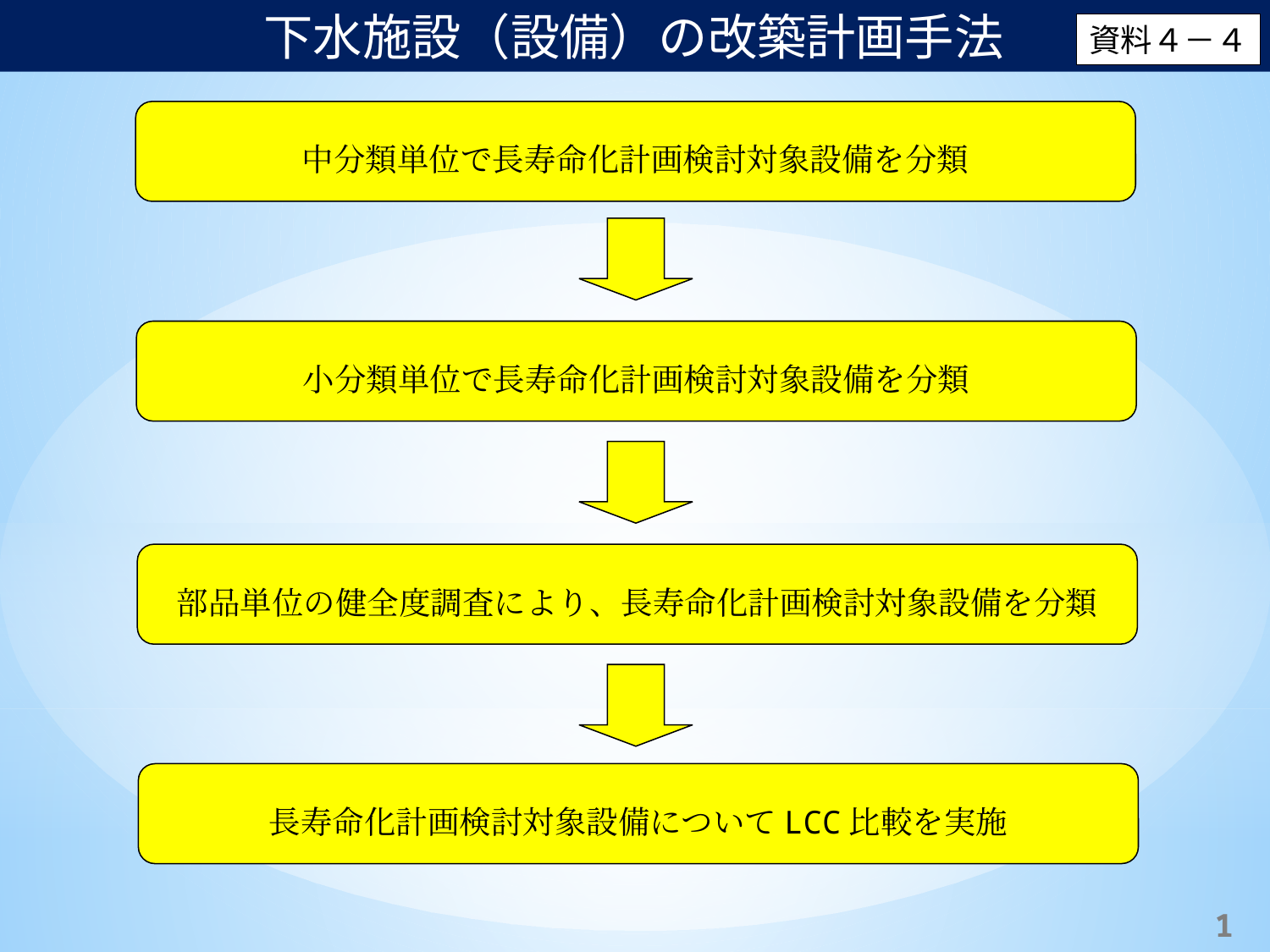

下水施設（設備）の改築計画手法
資料４－４
中分類単位で長寿命化計画検討対象設備を分類

小分類単位で長寿命化計画検討対象設備を分類

部品単位の健全度調査により、長寿命化計画検討対象設備を分類

長寿命化計画検討対象設備についてLCC比較を実施
1